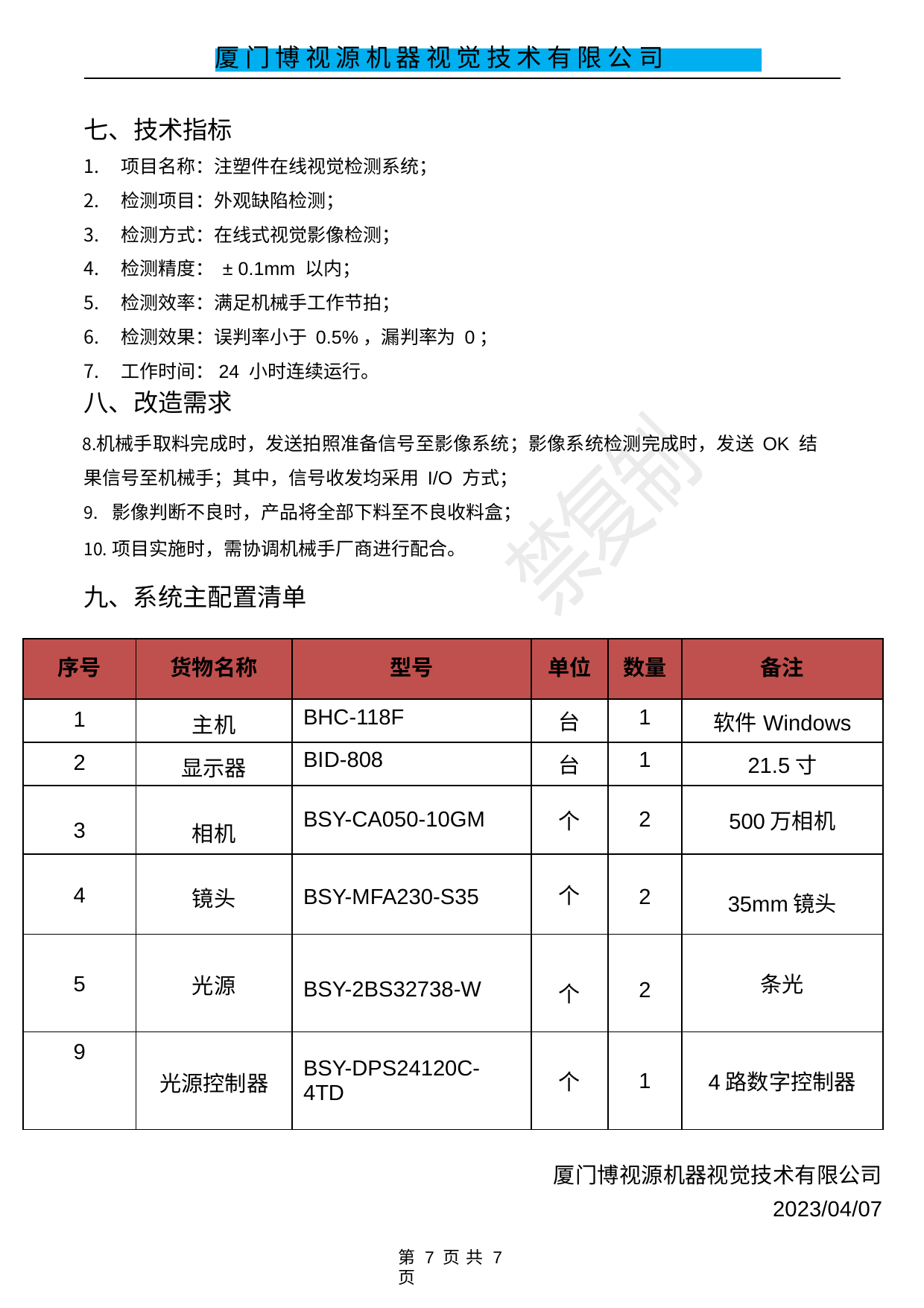

厦 门 博 视 源 机 器 视 觉 技 术 有 限 公 司

七、技术指标
项目名称：注塑件在线视觉检测系统；
检测项目：外观缺陷检测；
检测方式：在线式视觉影像检测；
检测精度： ± 0.1mm 以内；
检测效率：满足机械手工作节拍；
检测效果：误判率小于 0.5%，漏判率为 0；
工作时间：24 小时连续运行。
八、改造需求
机械手取料完成时，发送拍照准备信号至影像系统；影像系统检测完成时，发送 OK 结 果信号至机械手；其中，信号收发均采用 I/O 方式；
影像判断不良时，产品将全部下料至不良收料盒；
项目实施时，需协调机械手厂商进行配合。

九、系统主配置清单

| 序号 | 货物名称 | 型号 | 单位 | 数量 | 备注 |
| --- | --- | --- | --- | --- | --- |
| 1 | 主机 | BHC-118F | 台 | 1 | 软件Windows |
| 2 | 显示器 | BID-808 | 台 | 1 | 21.5寸 |
| 3 | 相机 | BSY-CA050-10GM | 个 | 2 | 500万相机 |
| 4 | 镜头 | BSY-MFA230-S35 | 个 | 2 | 35mm镜头 |
| 5 | 光源 | BSY-2BS32738-W | 个 | 2 | 条光 |
| 9 | 光源控制器 | BSY-DPS24120C-4TD | 个 | 1 | 4路数字控制器 |
厦门博视源机器视觉技术有限公司
2023/04/07
第 7 页 共 7 页